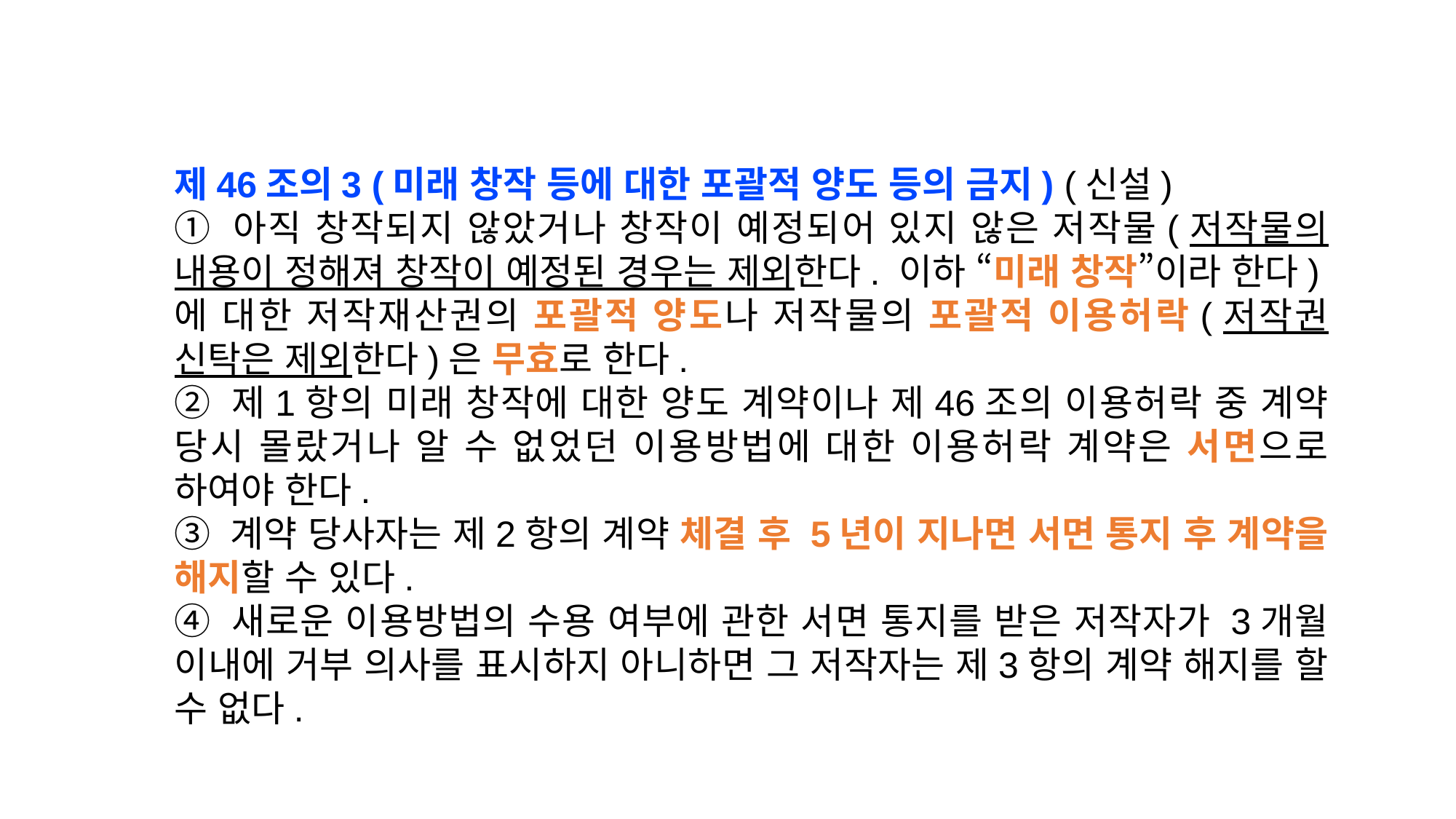

제46조의3 (미래 창작 등에 대한 포괄적 양도 등의 금지) (신설)
① 아직 창작되지 않았거나 창작이 예정되어 있지 않은 저작물(저작물의 내용이 정해져 창작이 예정된 경우는 제외한다. 이하 “미래 창작”이라 한다)에 대한 저작재산권의 포괄적 양도나 저작물의 포괄적 이용허락(저작권 신탁은 제외한다)은 무효로 한다.
② 제1항의 미래 창작에 대한 양도 계약이나 제46조의 이용허락 중 계약 당시 몰랐거나 알 수 없었던 이용방법에 대한 이용허락 계약은 서면으로 하여야 한다.
③ 계약 당사자는 제2항의 계약 체결 후 5년이 지나면 서면 통지 후 계약을 해지할 수 있다.
④ 새로운 이용방법의 수용 여부에 관한 서면 통지를 받은 저작자가 3개월 이내에 거부 의사를 표시하지 아니하면 그 저작자는 제3항의 계약 해지를 할 수 없다.